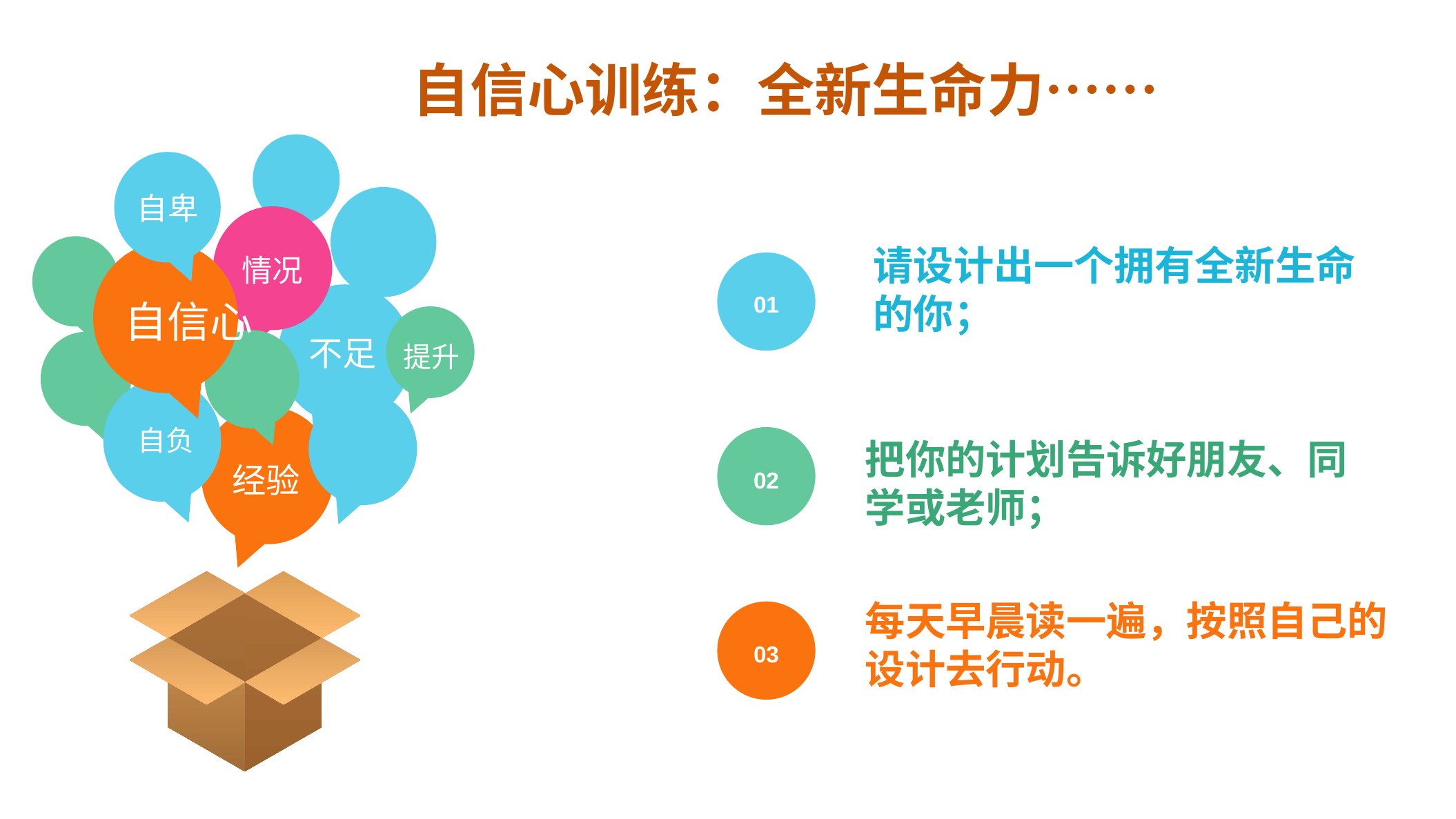

自信心训练：全新生命力……

自卑

情况
自信心
不足
提升
自负
经验
请设计出一个拥有全新生命的你；

01

把你的计划告诉好朋友、同学或老师；
02

每天早晨读一遍，按照自己的设计去行动。

03